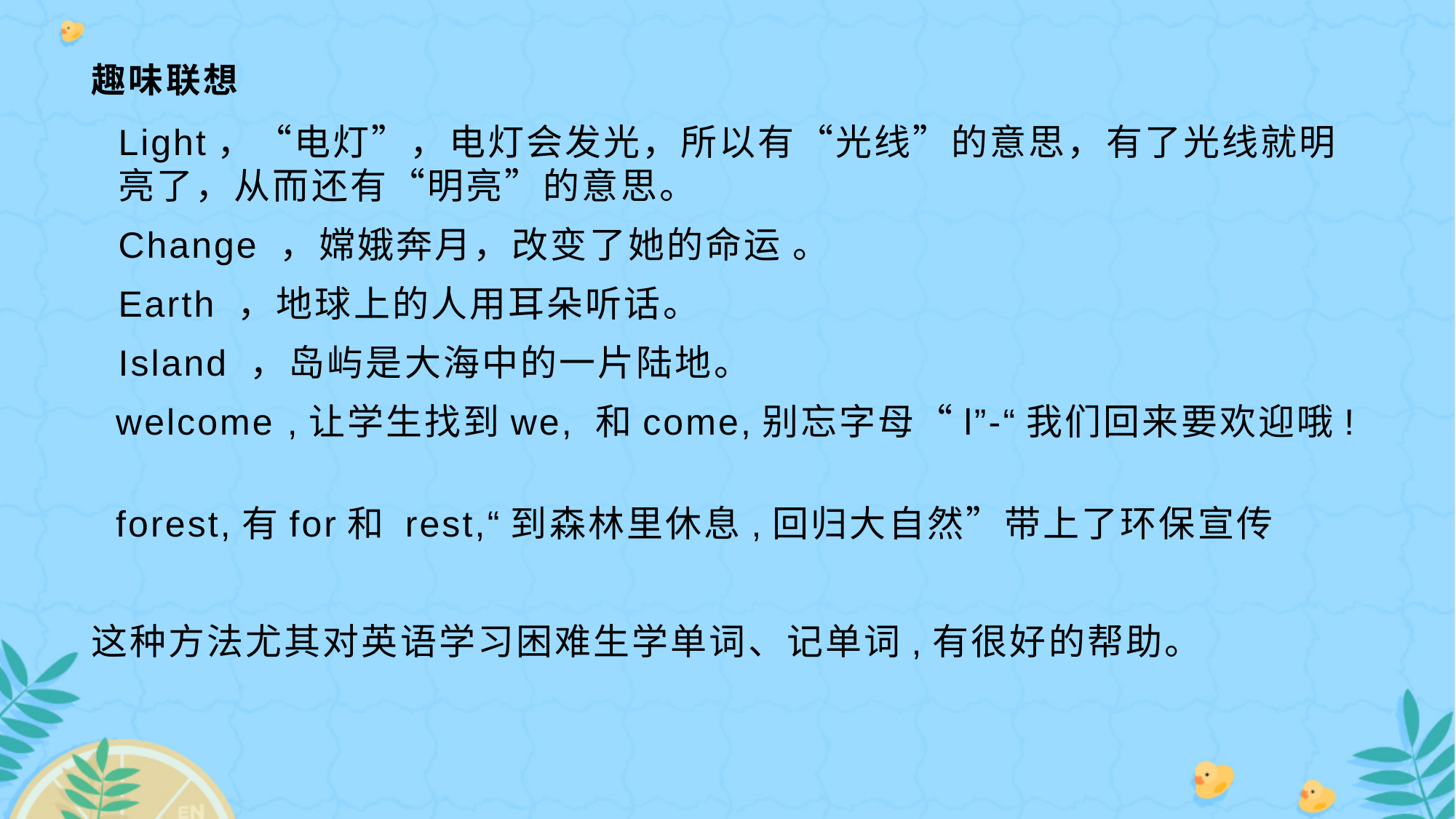

# 趣味联想
Light，“电灯”，电灯会发光，所以有“光线”的意思，有了光线就明亮了，从而还有“明亮”的意思。
Change ，嫦娥奔月，改变了她的命运 。
Earth ，地球上的人用耳朵听话。
Island ，岛屿是大海中的一片陆地。
  welcome ,让学生找到we, 和come,别忘字母“l”-“我们回来要欢迎哦!
  forest,有for和 rest,“到森林里休息,回归大自然”带上了环保宣传

这种方法尤其对英语学习困难生学单词、记单词,有很好的帮助。